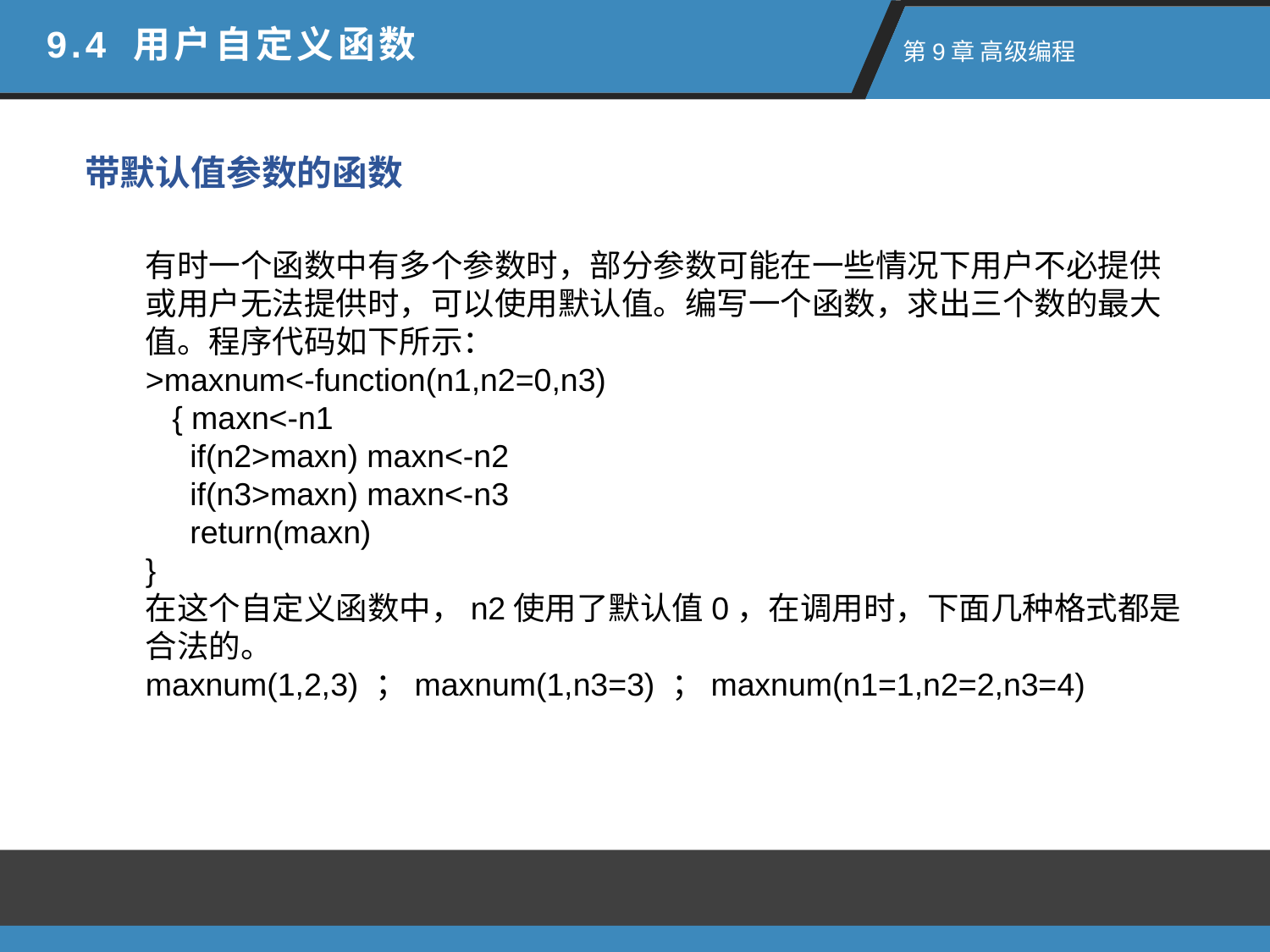

9.4 用户自定义函数
  第9章 高级编程
带默认值参数的函数
有时一个函数中有多个参数时，部分参数可能在一些情况下用户不必提供或用户无法提供时，可以使用默认值。编写一个函数，求出三个数的最大值。程序代码如下所示：
>maxnum<-function(n1,n2=0,n3)
   { maxn<-n1
     if(n2>maxn) maxn<-n2
     if(n3>maxn) maxn<-n3
     return(maxn)
}
在这个自定义函数中，n2使用了默认值0，在调用时，下面几种格式都是合法的。
maxnum(1,2,3) ；maxnum(1,n3=3) ；maxnum(n1=1,n2=2,n3=4)